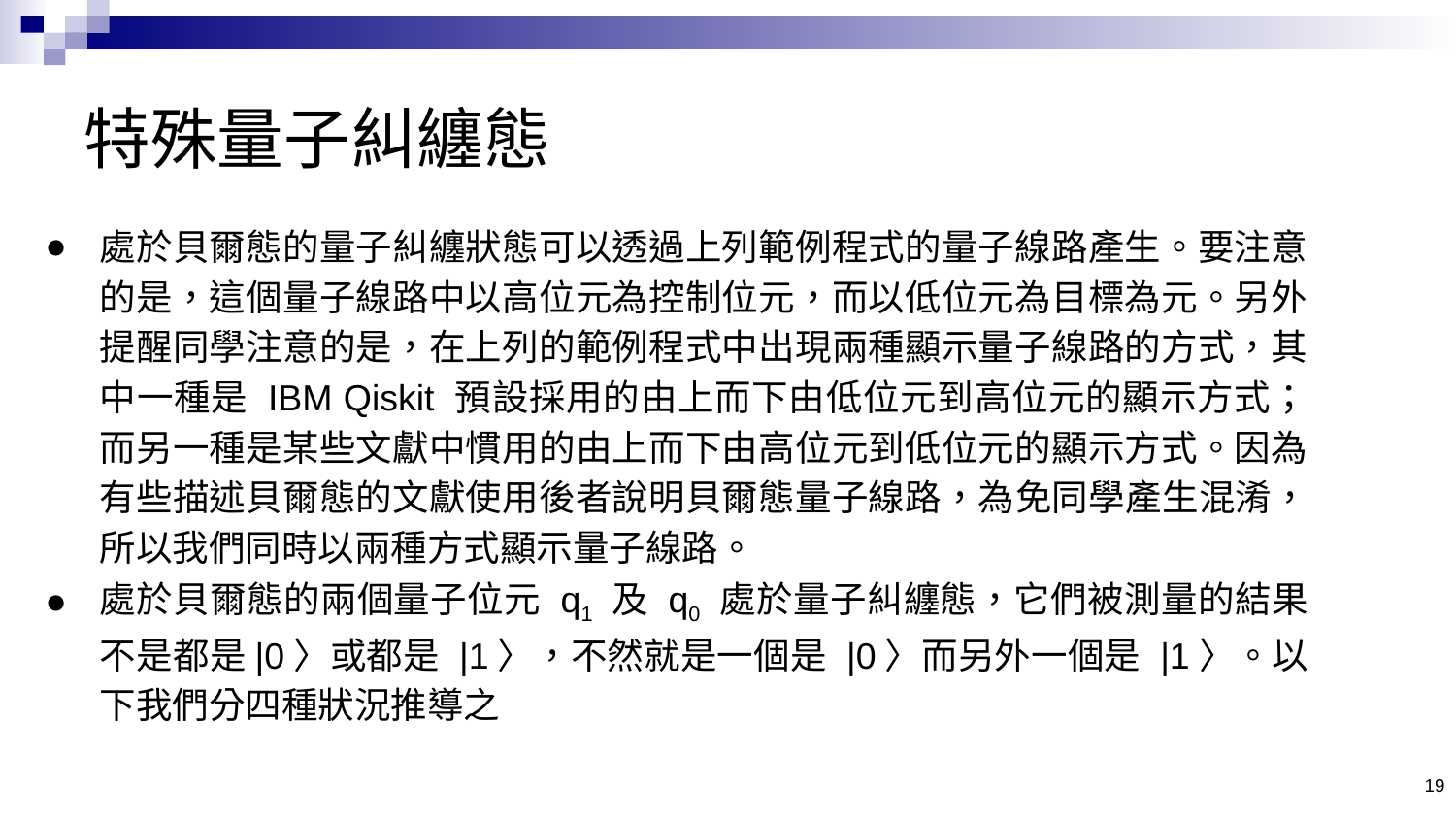

# 特殊量子糾纏態
處於貝爾態的量子糾纏狀態可以透過上列範例程式的量子線路產生。要注意的是，這個量子線路中以高位元為控制位元，而以低位元為目標為元。另外提醒同學注意的是，在上列的範例程式中出現兩種顯示量子線路的方式，其中一種是 IBM Qiskit 預設採用的由上而下由低位元到高位元的顯示方式；而另一種是某些文獻中慣用的由上而下由高位元到低位元的顯示方式。因為有些描述貝爾態的文獻使用後者說明貝爾態量子線路，為免同學產生混淆，所以我們同時以兩種方式顯示量子線路。
處於貝爾態的兩個量子位元 q1 及 q0 處於量子糾纏態，它們被測量的結果不是都是|0〉或都是 |1〉，不然就是一個是 |0〉而另外一個是 |1〉。以下我們分四種狀況推導之
19